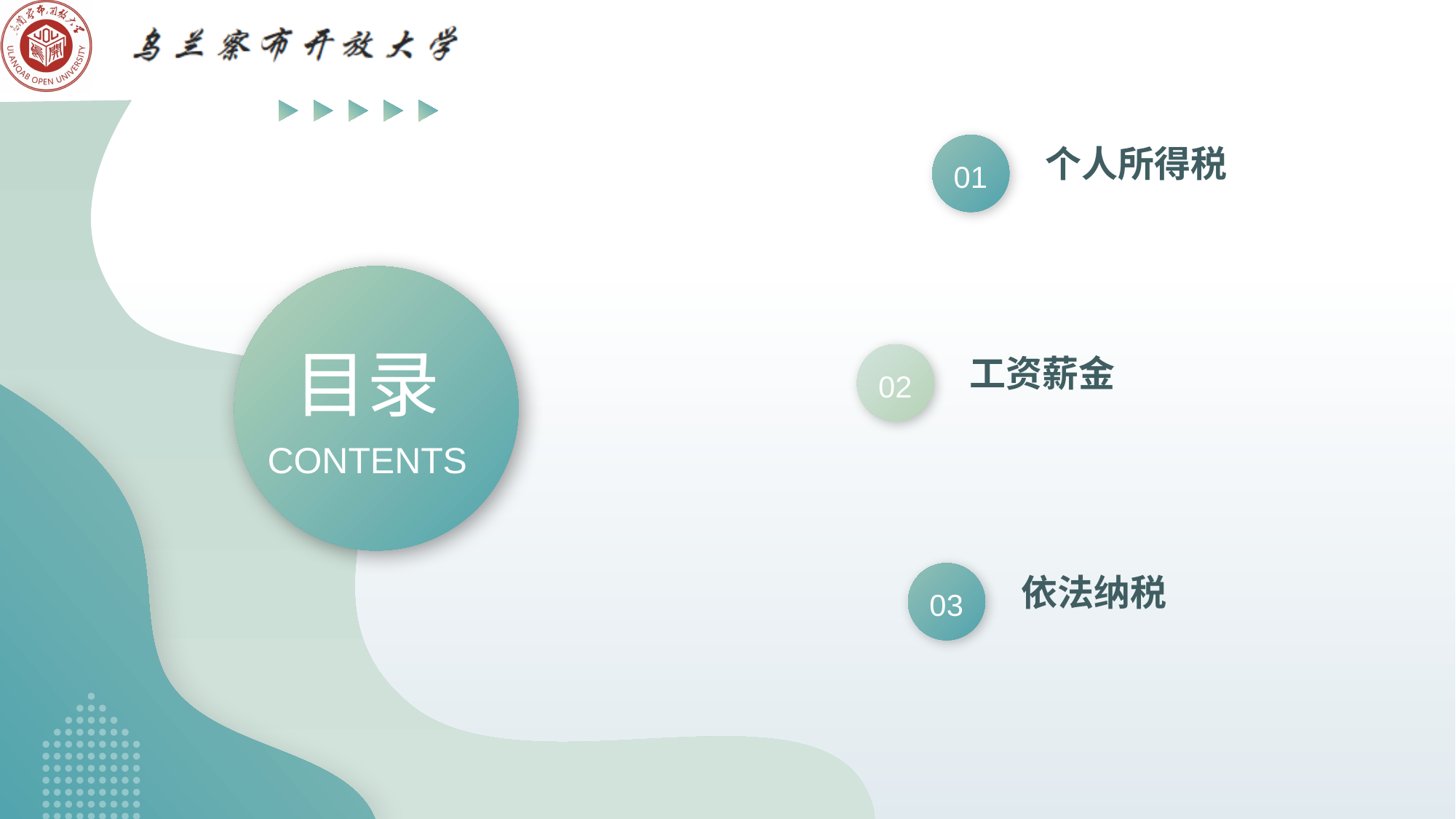

01
个人所得税

目录

02
工资薪金

CONTENTS

03
依法纳税